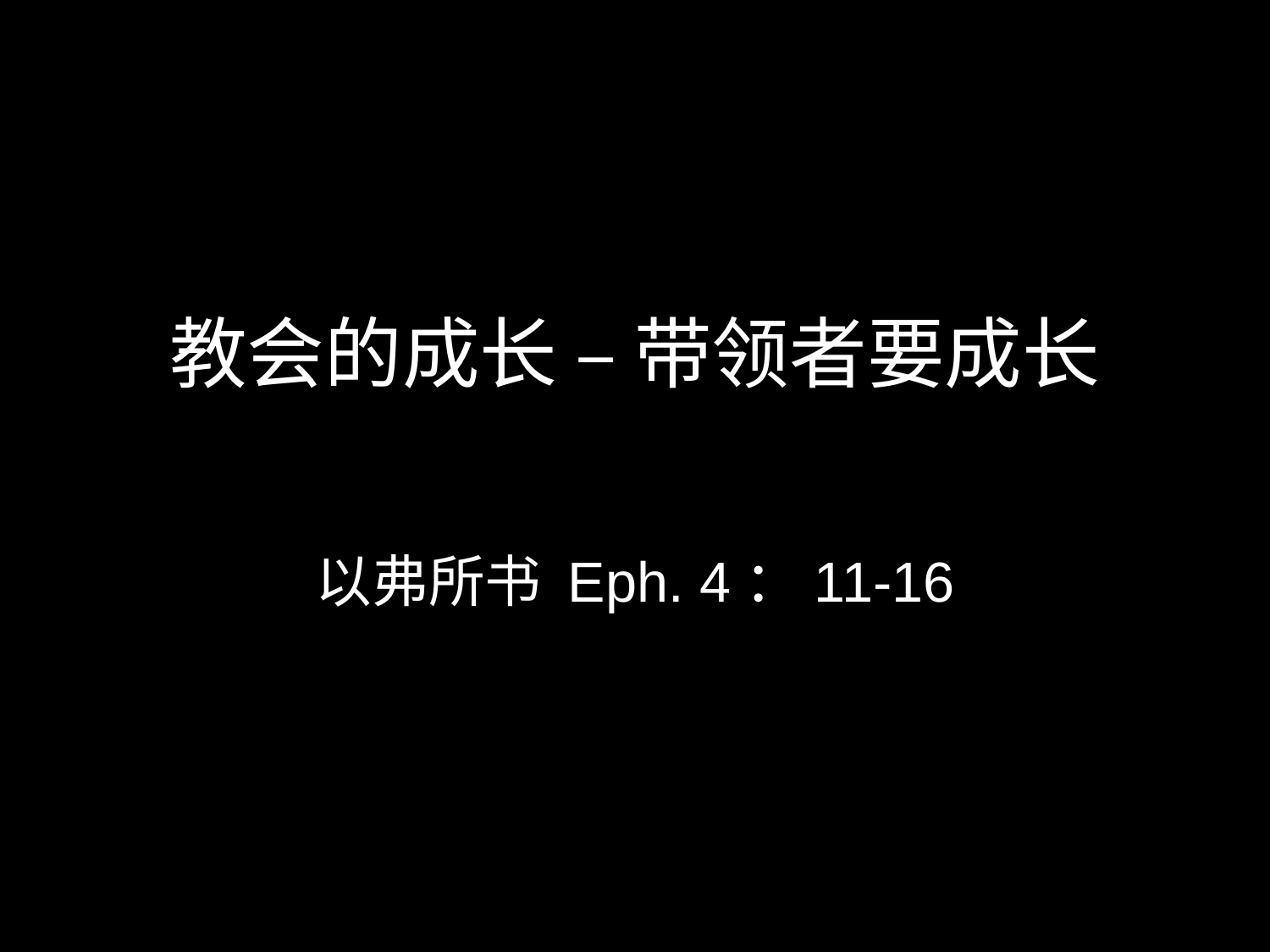

# 教会的成长 – 带领者要成长
以弗所书 Eph. 4：11-16